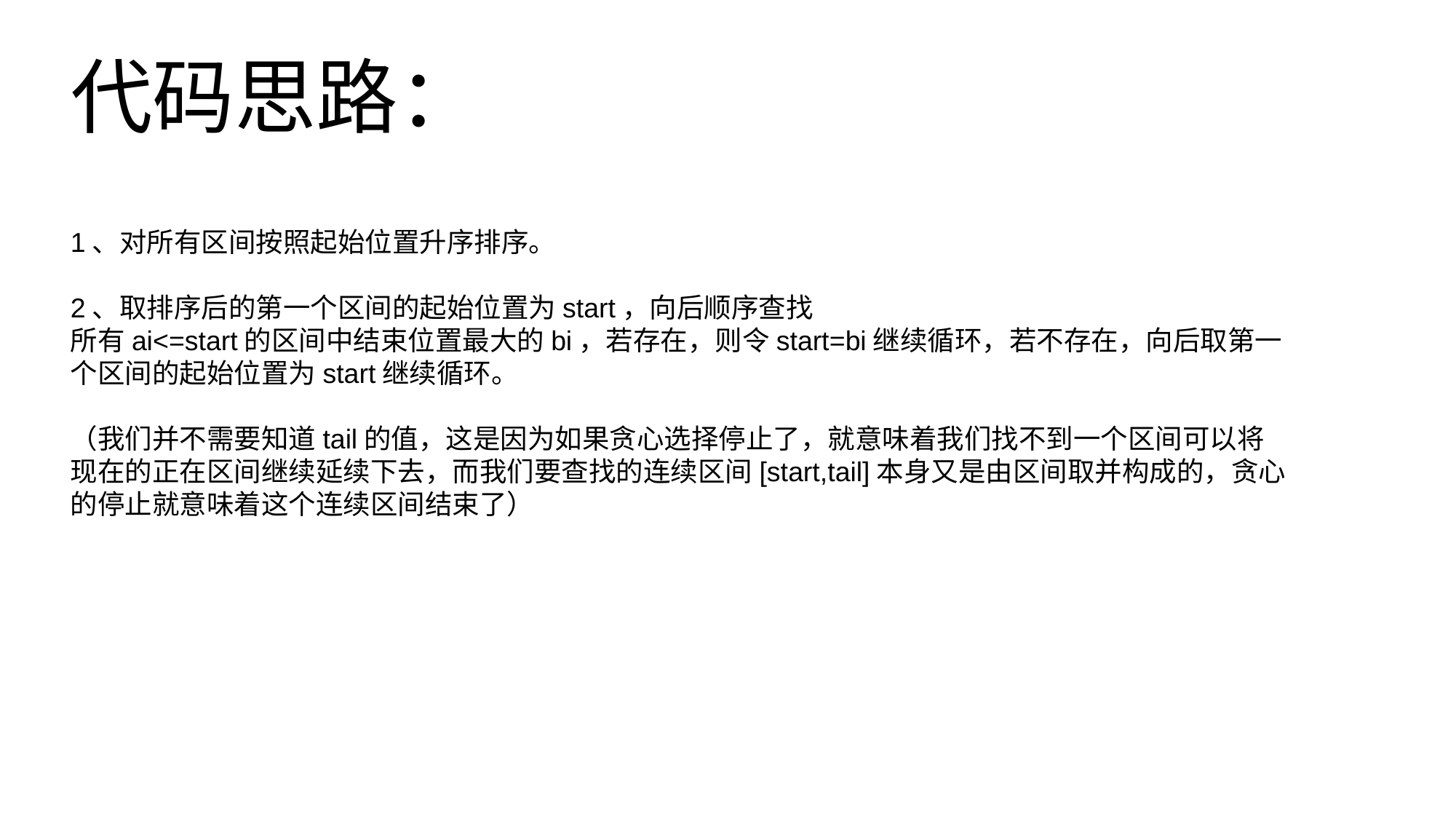

代码思路：
1、对所有区间按照起始位置升序排序。

2、取排序后的第一个区间的起始位置为start，向后顺序查找
所有ai<=start的区间中结束位置最大的bi，若存在，则令start=bi继续循环，若不存在，向后取第一个区间的起始位置为start继续循环。

（我们并不需要知道tail的值，这是因为如果贪心选择停止了，就意味着我们找不到一个区间可以将现在的正在区间继续延续下去，而我们要查找的连续区间[start,tail]本身又是由区间取并构成的，贪心的停止就意味着这个连续区间结束了）